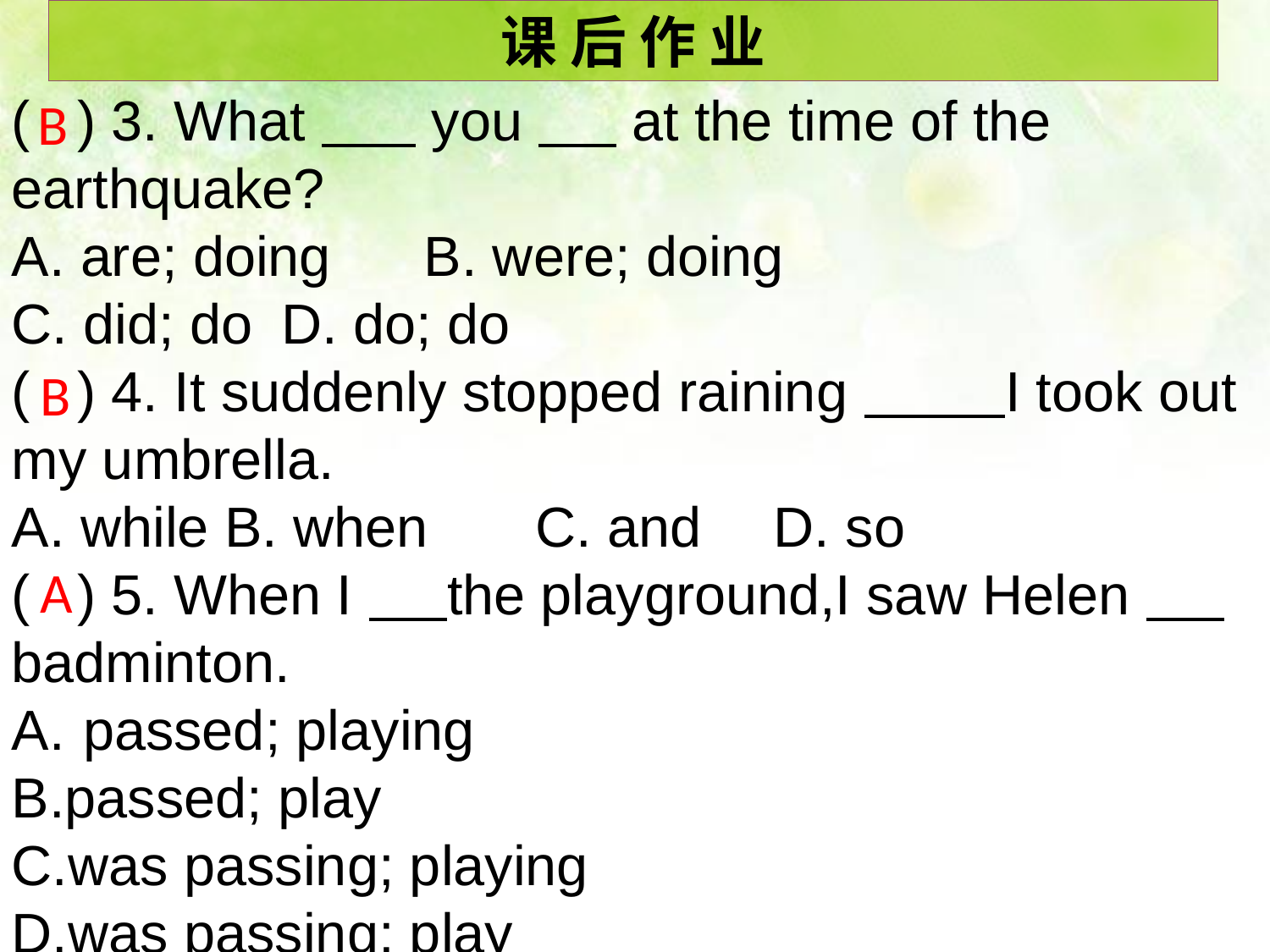

课 后 作 业
(   ) 3. What        you       at the time of the earthquake?
A. are; doing	  B. were; doing
C. did; do	 D. do; do
(   ) 4. It suddenly stopped raining          I took out my umbrella.
A. while B. when	 C. and	D. so
(   ) 5. When I      the playground,I saw Helen       badminton.
passed; playing
B.passed; play
C.was passing; playing
D.was passing; play
B
B
A